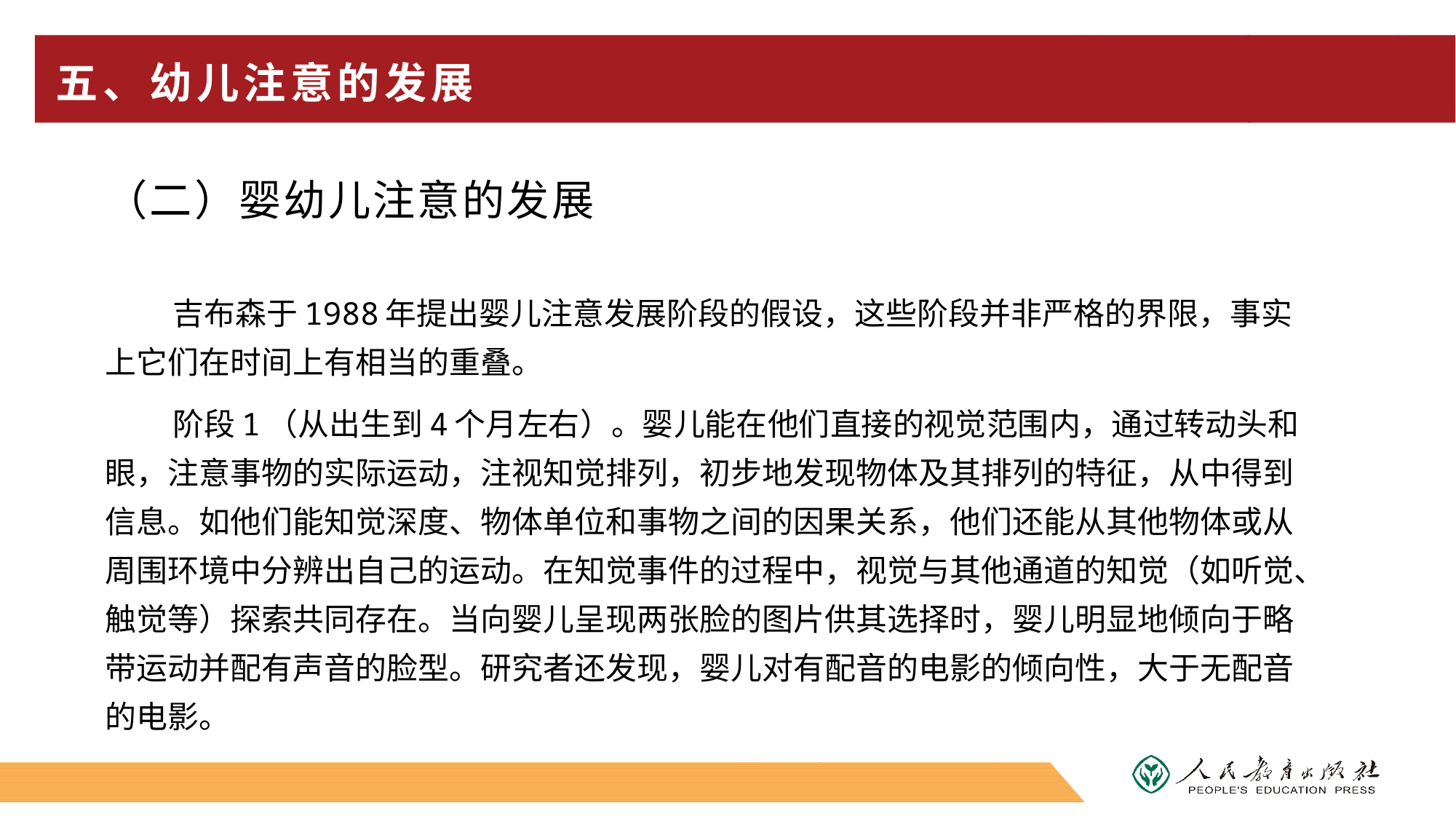

# 五、幼儿注意的发展
（二）婴幼儿注意的发展
吉布森于1988年提出婴儿注意发展阶段的假设，这些阶段并非严格的界限，事实上它们在时间上有相当的重叠。
阶段1（从出生到4个月左右）。婴儿能在他们直接的视觉范围内，通过转动头和眼，注意事物的实际运动，注视知觉排列，初步地发现物体及其排列的特征，从中得到信息。如他们能知觉深度、物体单位和事物之间的因果关系，他们还能从其他物体或从周围环境中分辨出自己的运动。在知觉事件的过程中，视觉与其他通道的知觉（如听觉、触觉等）探索共同存在。当向婴儿呈现两张脸的图片供其选择时，婴儿明显地倾向于略带运动并配有声音的脸型。研究者还发现，婴儿对有配音的电影的倾向性，大于无配音的电影。